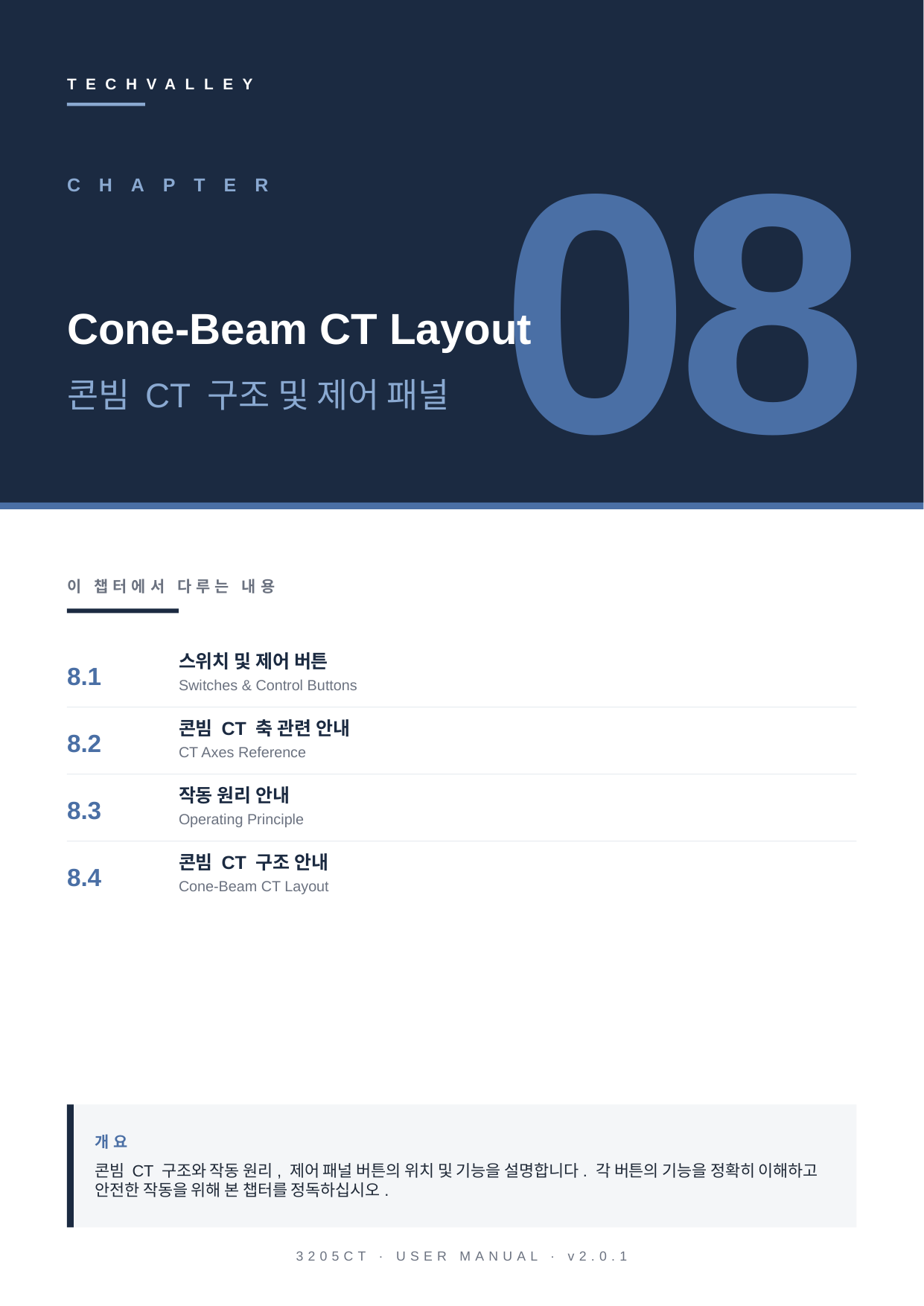

TECHVALLEY

08
CHAPTER
Cone-Beam CT Layout
콘빔 CT 구조 및 제어 패널

이 챕터에서 다루는 내용

8.1
스위치 및 제어 버튼
Switches & Control Buttons

8.2
콘빔 CT 축 관련 안내
CT Axes Reference

8.3
작동 원리 안내
Operating Principle

8.4
콘빔 CT 구조 안내
Cone-Beam CT Layout

개요
콘빔 CT 구조와 작동 원리, 제어 패널 버튼의 위치 및 기능을 설명합니다. 각 버튼의 기능을 정확히 이해하고 안전한 작동을 위해 본 챕터를 정독하십시오.
3205CT · USER MANUAL · v2.0.1